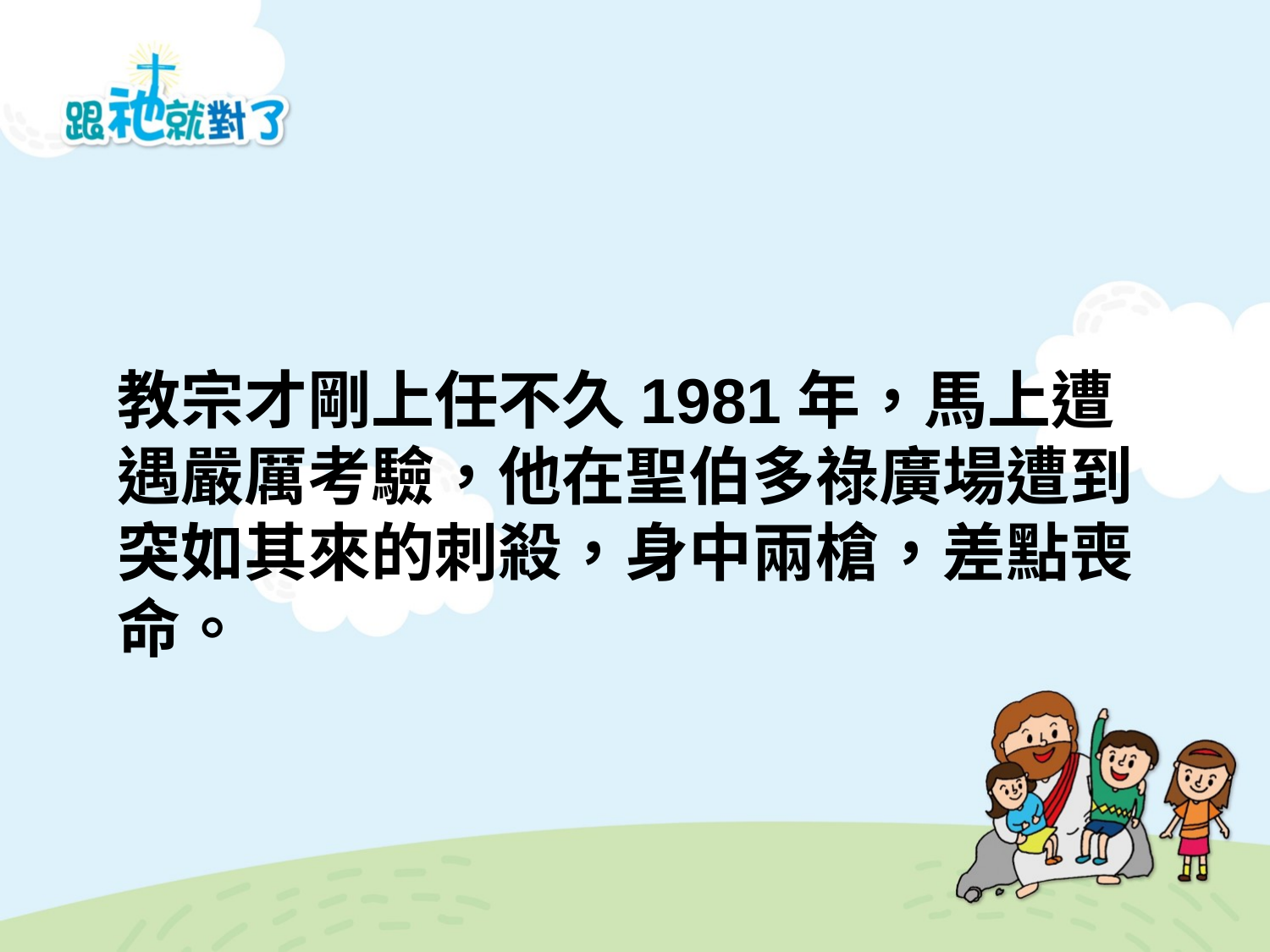

教宗才剛上任不久1981年，馬上遭遇嚴厲考驗，他在聖伯多祿廣場遭到突如其來的刺殺，身中兩槍，差點喪命。